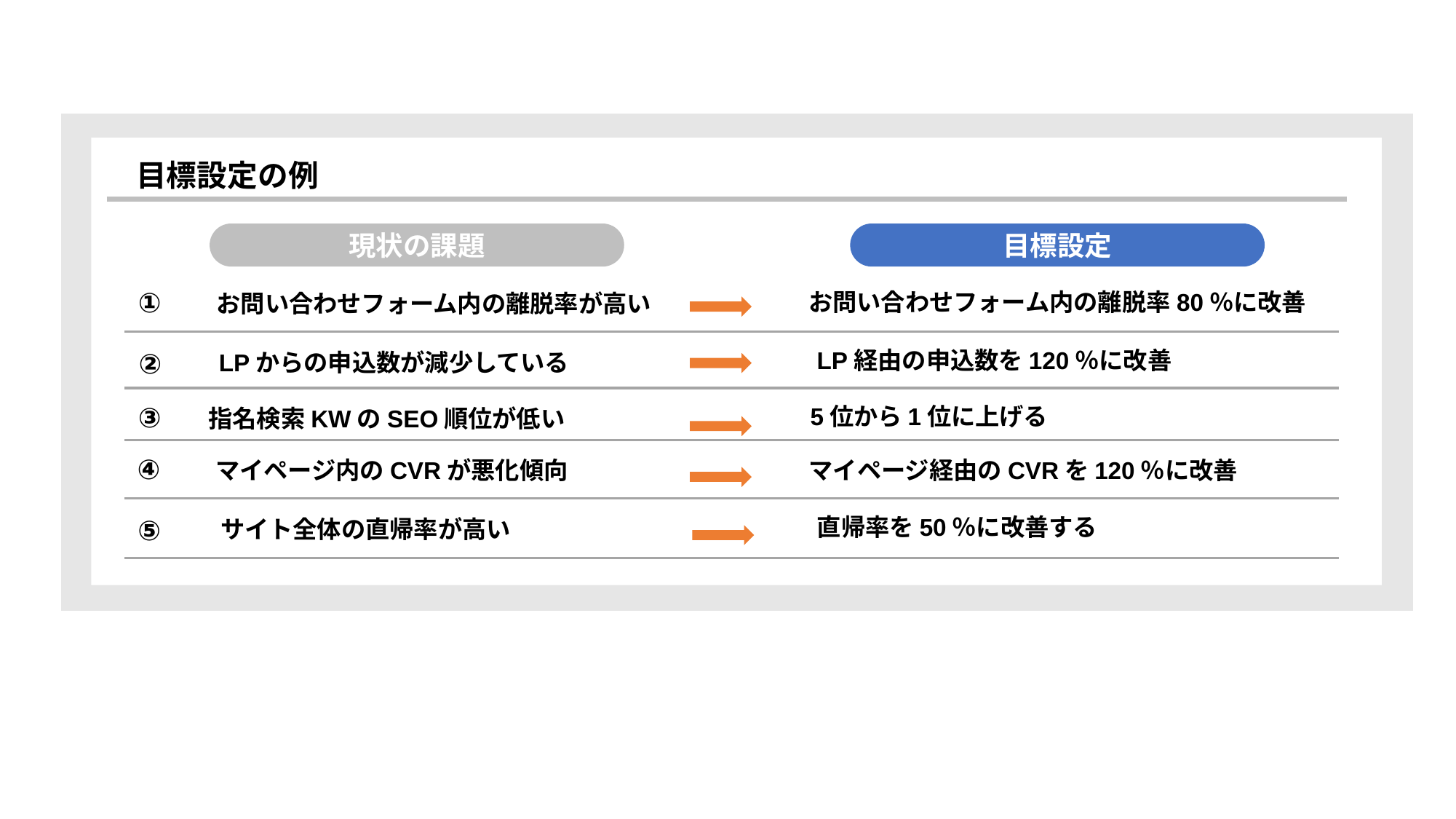

目標設定の例
現状の課題
目標設定
①
お問い合わせフォーム内の離脱率80％に改善
お問い合わせフォーム内の離脱率が高い

LP経由の申込数を120％に改善
②
LPからの申込数が減少している

③
5位から1位に上げる
指名検索KWのSEO順位が低い

④
マイページ内のCVRが悪化傾向
マイページ経由のCVRを120％に改善

直帰率を50％に改善する
⑤
サイト全体の直帰率が高い